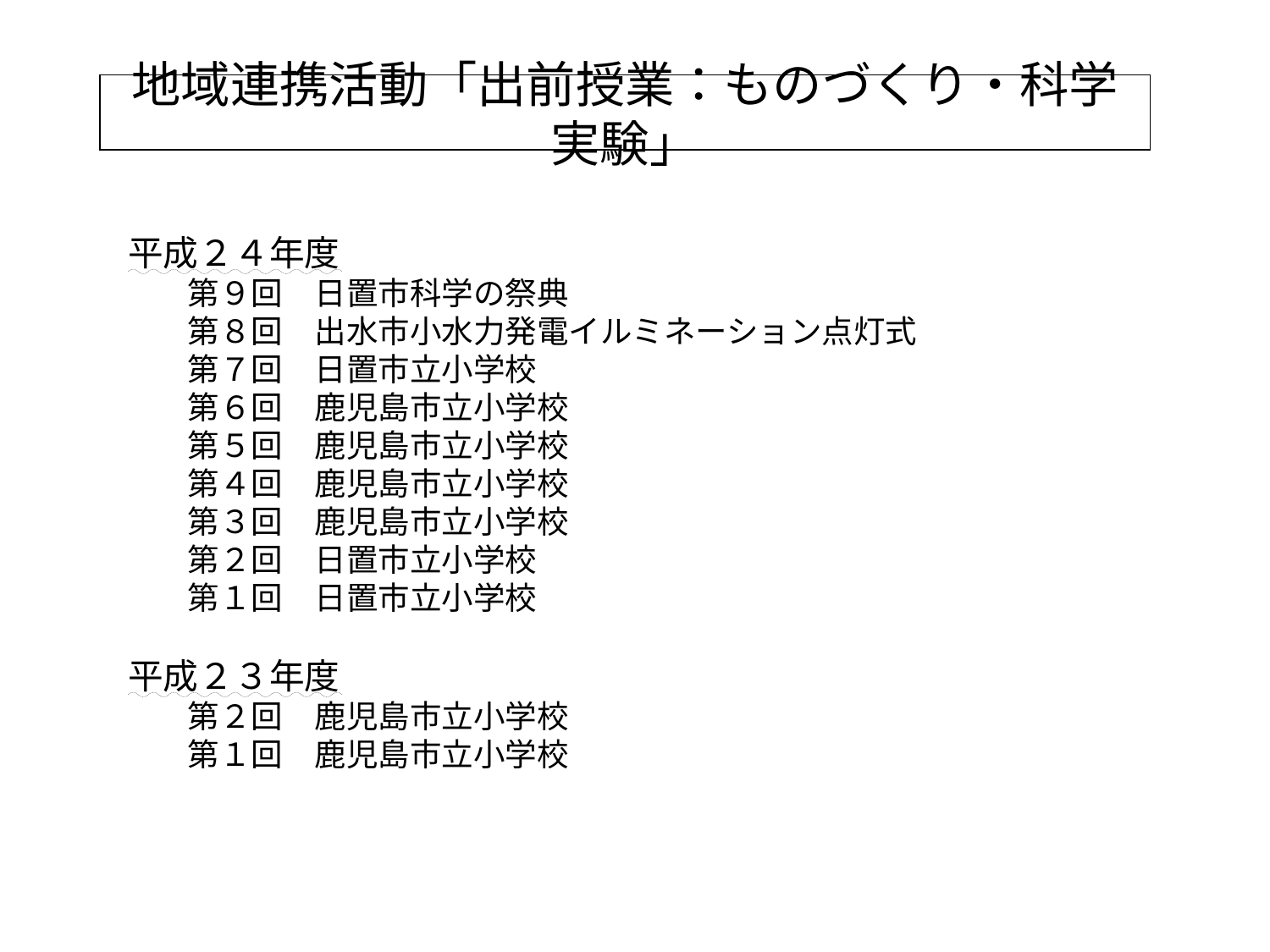

# 地域連携活動「出前授業：ものづくり・科学実験」
　平成２４年度
　　　第９回　日置市科学の祭典
　　　第８回　出水市小水力発電イルミネーション点灯式
　　　第７回　日置市立小学校
　　　第６回　鹿児島市立小学校
　　　第５回　鹿児島市立小学校
　　　第４回　鹿児島市立小学校
　　　第３回　鹿児島市立小学校
　　　第２回　日置市立小学校
　　　第１回　日置市立小学校

　平成２３年度
　　　第２回　鹿児島市立小学校
　　　第１回　鹿児島市立小学校